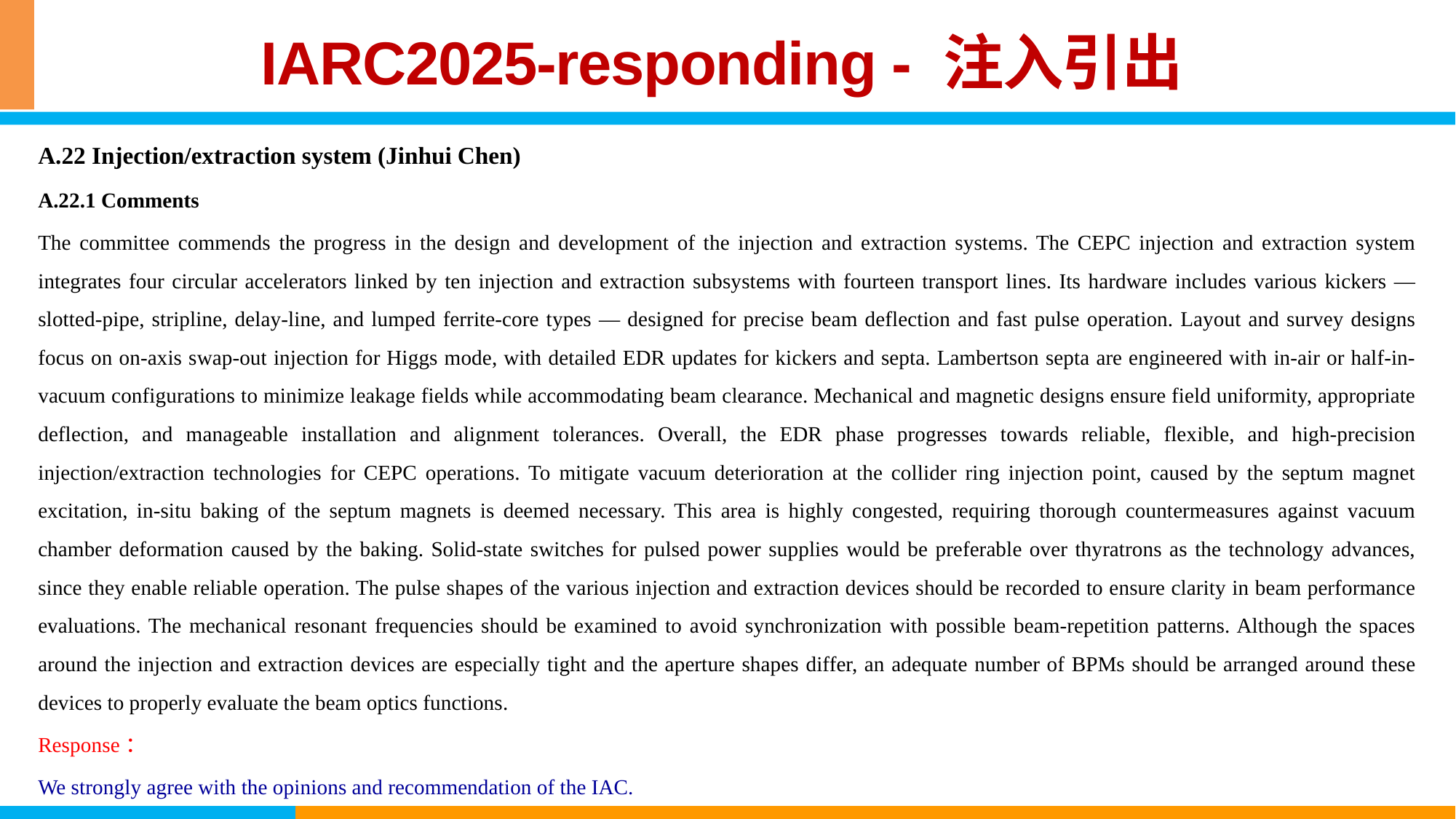

IARC2025-responding - 注入引出
A.22 Injection/extraction system (Jinhui Chen)
A.22.1 Comments
The committee commends the progress in the design and development of the injection and extraction systems. The CEPC injection and extraction system integrates four circular accelerators linked by ten injection and extraction subsystems with fourteen transport lines. Its hardware includes various kickers — slotted-pipe, stripline, delay-line, and lumped ferrite-core types — designed for precise beam deflection and fast pulse operation. Layout and survey designs focus on on-axis swap-out injection for Higgs mode, with detailed EDR updates for kickers and septa. Lambertson septa are engineered with in-air or half-in-vacuum configurations to minimize leakage fields while accommodating beam clearance. Mechanical and magnetic designs ensure field uniformity, appropriate deflection, and manageable installation and alignment tolerances. Overall, the EDR phase progresses towards reliable, flexible, and high-precision injection/extraction technologies for CEPC operations. To mitigate vacuum deterioration at the collider ring injection point, caused by the septum magnet excitation, in-situ baking of the septum magnets is deemed necessary. This area is highly congested, requiring thorough countermeasures against vacuum chamber deformation caused by the baking. Solid-state switches for pulsed power supplies would be preferable over thyratrons as the technology advances, since they enable reliable operation. The pulse shapes of the various injection and extraction devices should be recorded to ensure clarity in beam performance evaluations. The mechanical resonant frequencies should be examined to avoid synchronization with possible beam-repetition patterns. Although the spaces around the injection and extraction devices are especially tight and the aperture shapes differ, an adequate number of BPMs should be arranged around these devices to properly evaluate the beam optics functions.
Response：
We strongly agree with the opinions and recommendation of the IAC.